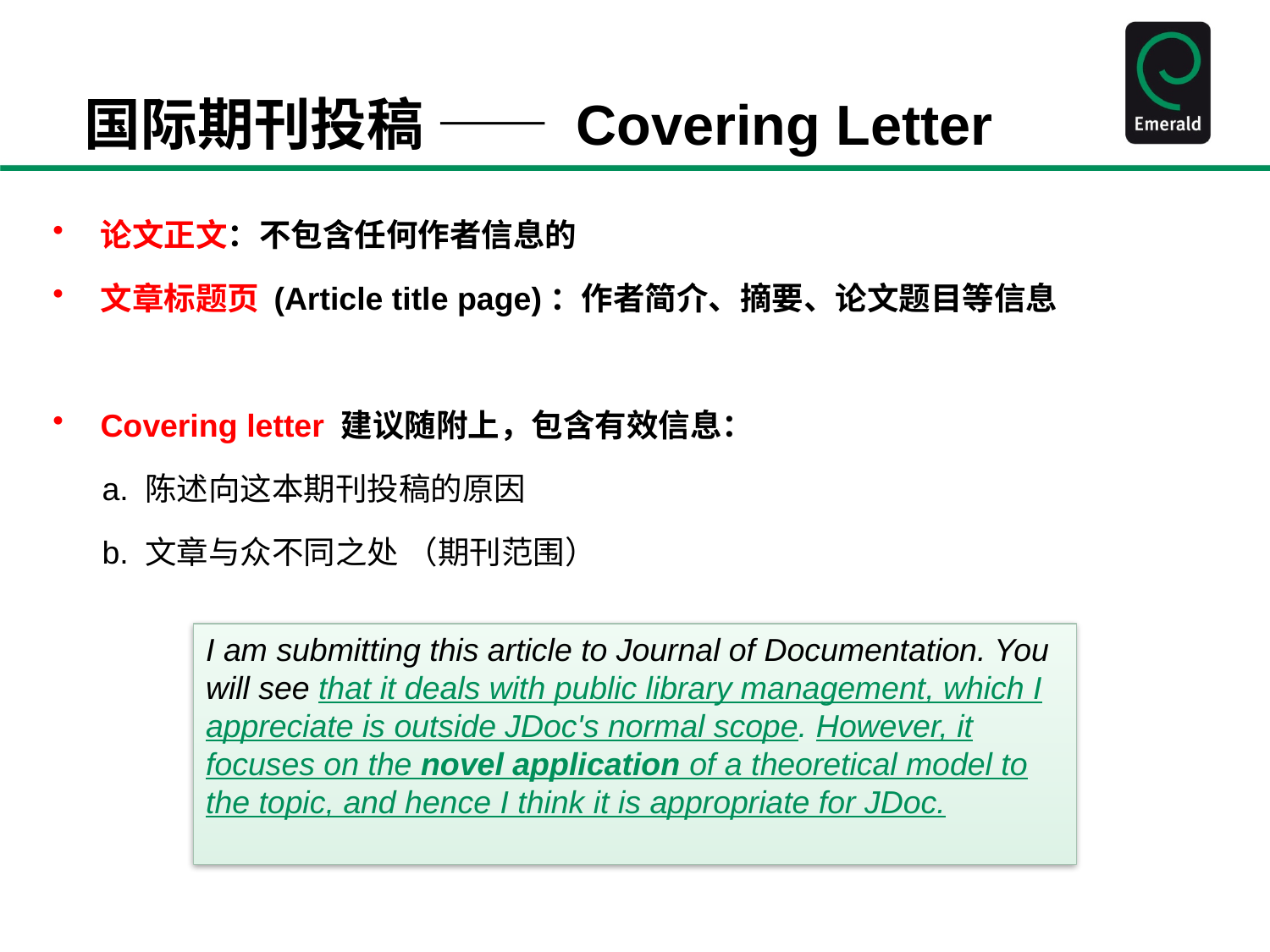

国际期刊投稿 —— Covering Letter
论文正文：不包含任何作者信息的
文章标题页 (Article title page)：作者简介、摘要、论文题目等信息

Covering letter 建议随附上，包含有效信息：
a. 陈述向这本期刊投稿的原因
b. 文章与众不同之处 （期刊范围）
I am submitting this article to Journal of Documentation. You will see that it deals with public library management, which I appreciate is outside JDoc's normal scope. However, it focuses on the novel application of a theoretical model to the topic, and hence I think it is appropriate for JDoc.